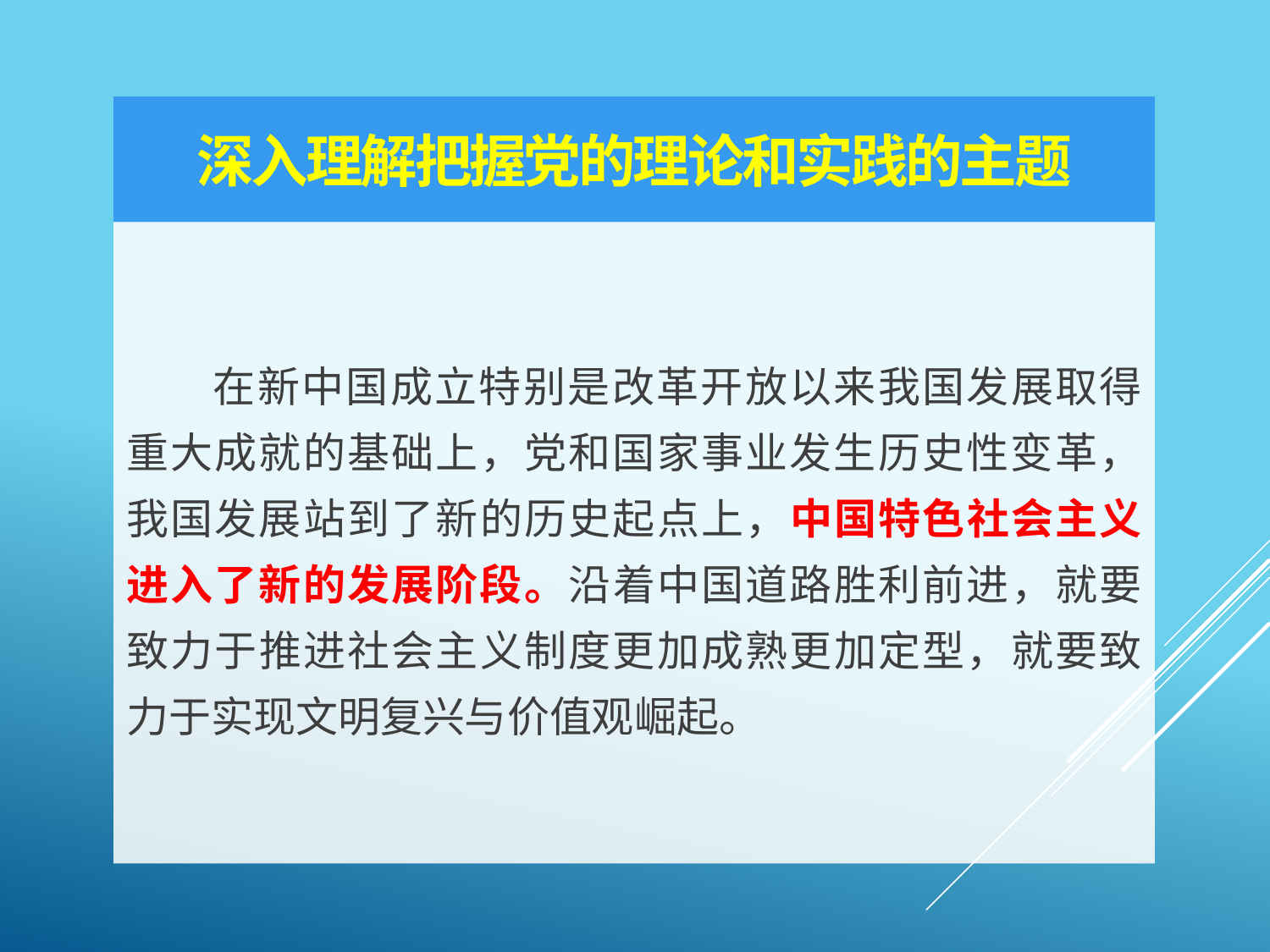

# 深入理解把握党的理论和实践的主题
在新中国成立特别是改革开放以来我国发展取得重大成就的基础上，党和国家事业发生历史性变革，我国发展站到了新的历史起点上，中国特色社会主义进入了新的发展阶段。沿着中国道路胜利前进，就要致力于推进社会主义制度更加成熟更加定型，就要致力于实现文明复兴与价值观崛起。